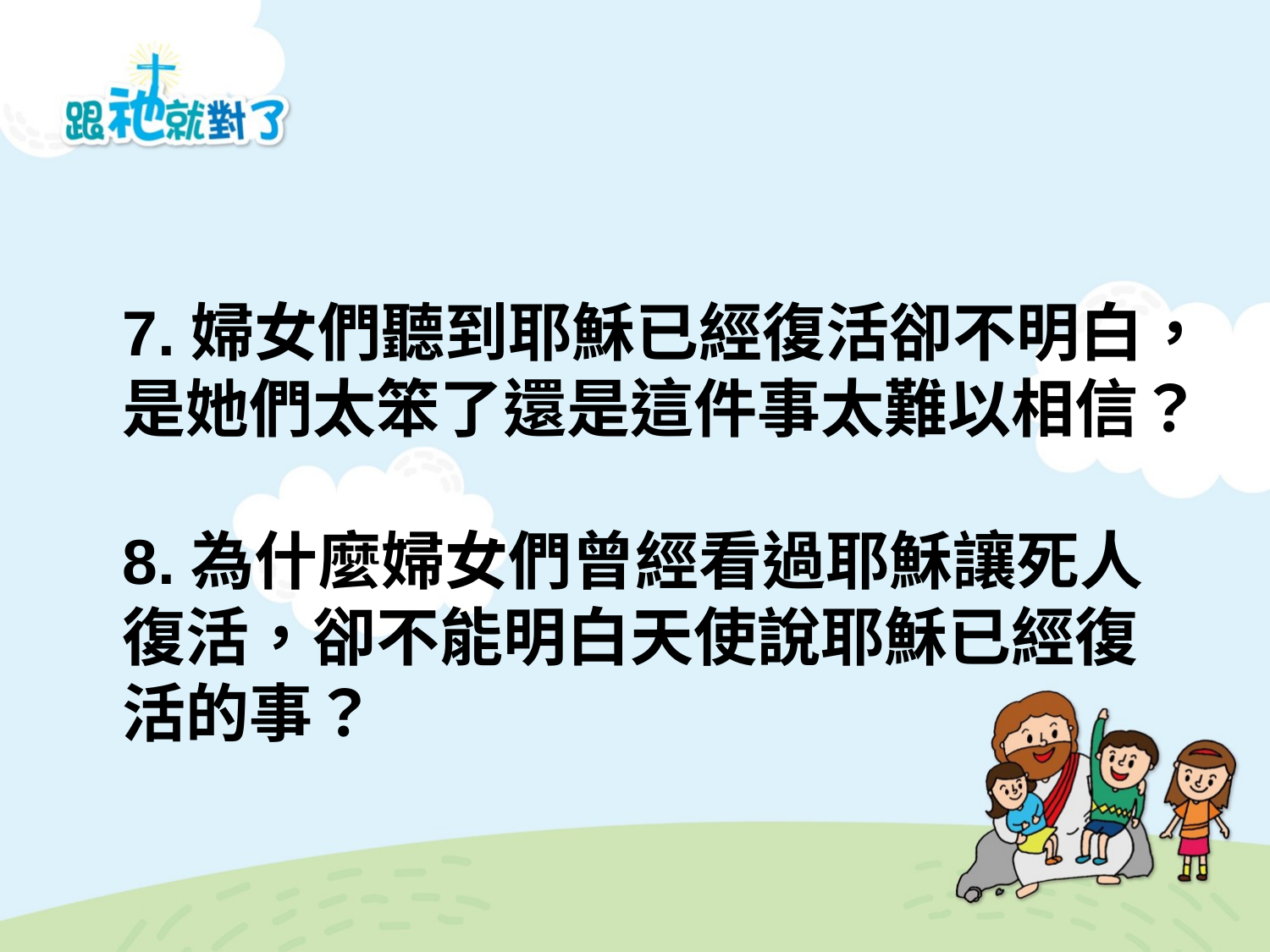

7.婦女們聽到耶穌已經復活卻不明白，是她們太笨了還是這件事太難以相信？

8.為什麼婦女們曾經看過耶穌讓死人復活，卻不能明白天使說耶穌已經復活的事？